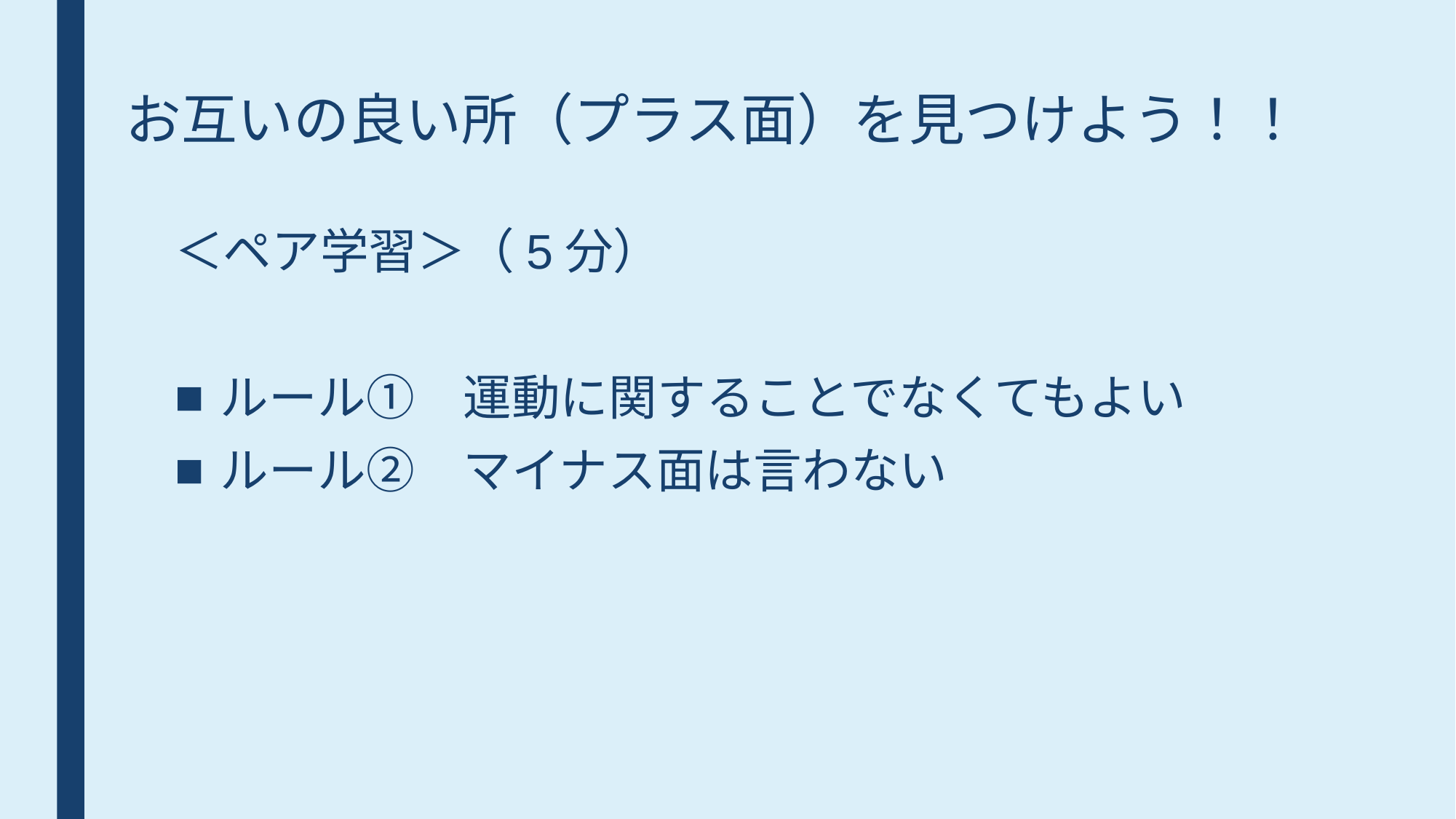

# お互いの良い所（プラス面）を見つけよう！！
＜ペア学習＞（5分）

ルール①　運動に関することでなくてもよい
ルール②　マイナス面は言わない